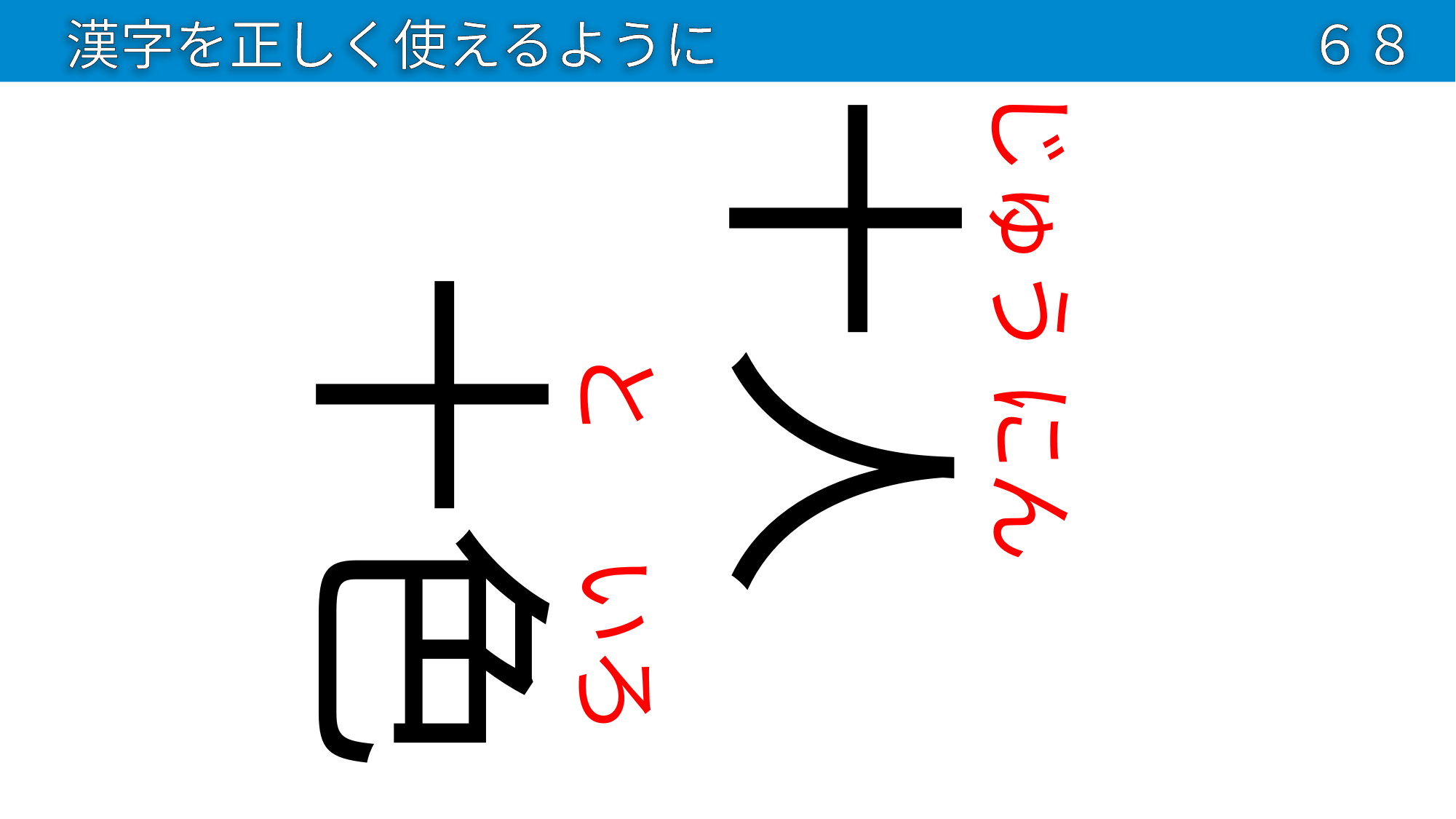

漢字を正しく使えるように
６８
じゅう
十人
十色
と
にん
いろ